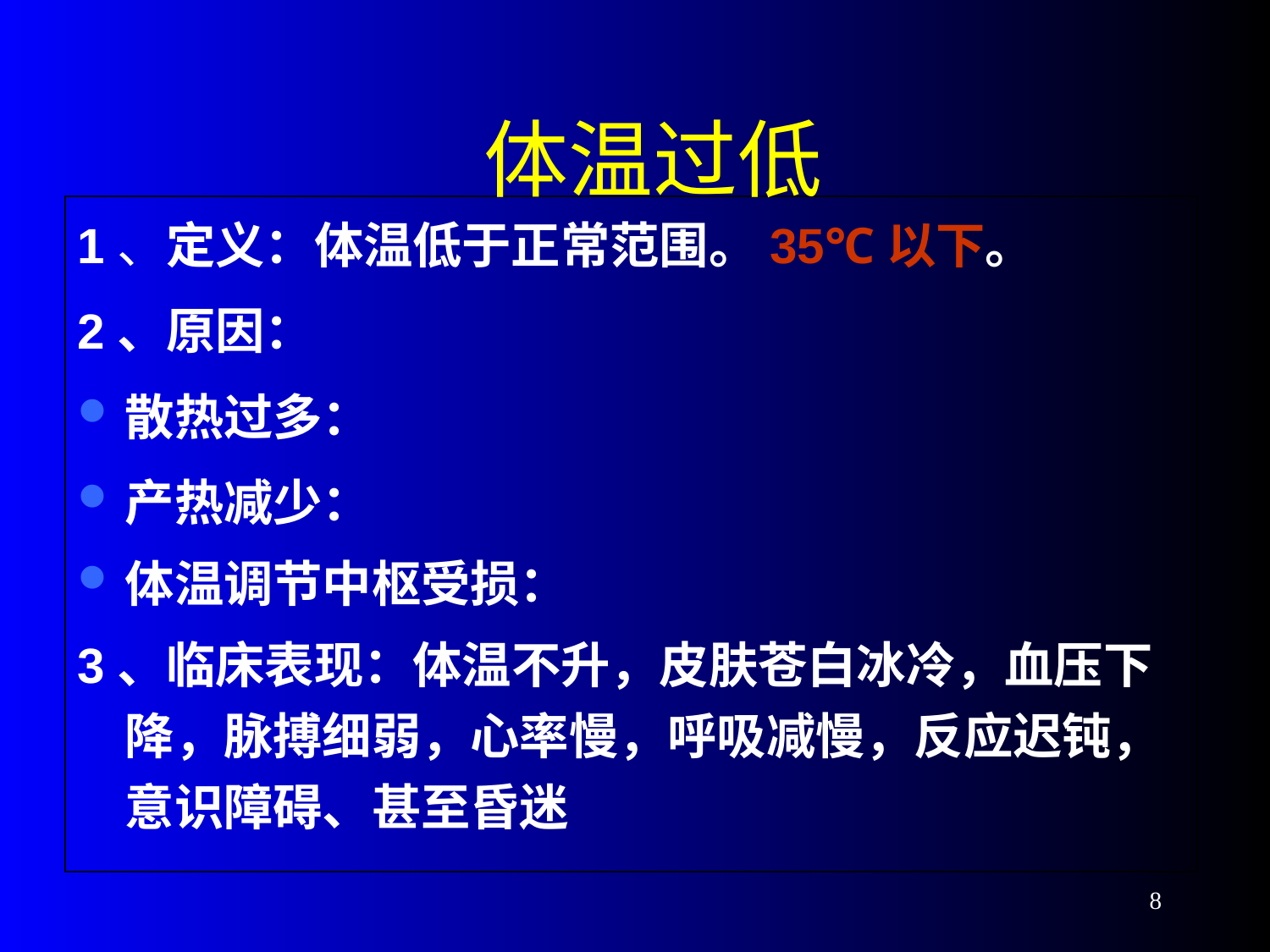

体温过低
1、定义：体温低于正常范围。35℃以下。
2、原因：
散热过多：
产热减少：
体温调节中枢受损：
3、临床表现：体温不升，皮肤苍白冰冷，血压下降，脉搏细弱，心率慢，呼吸减慢，反应迟钝，意识障碍、甚至昏迷

8